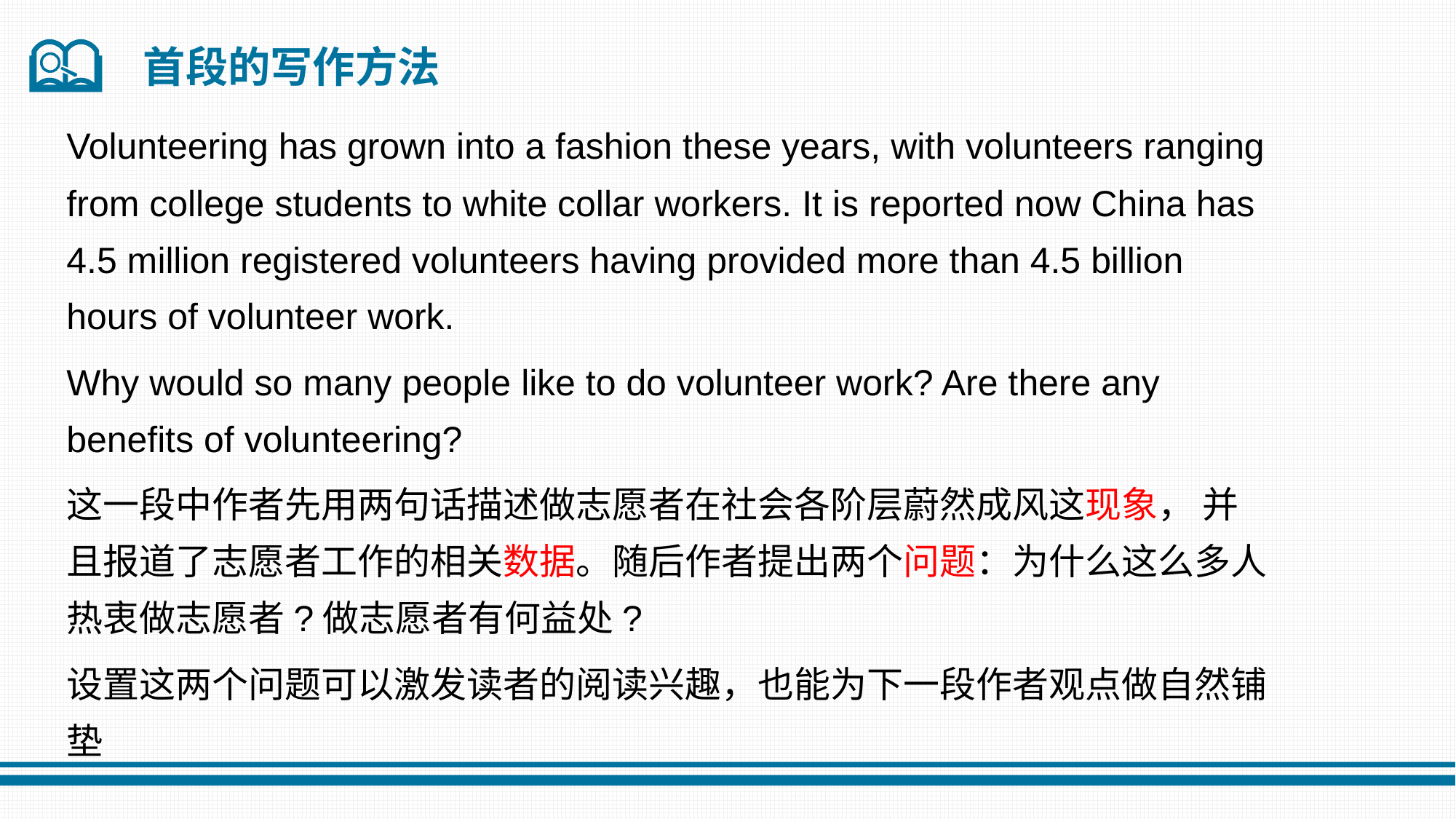

首段的写作方法
Volunteering has grown into a fashion these years, with volunteers ranging from college students to white collar workers. It is reported now China has 4.5 million registered volunteers having provided more than 4.5 billion hours of volunteer work.
Why would so many people like to do volunteer work? Are there any benefits of volunteering?
这一段中作者先用两句话描述做志愿者在社会各阶层蔚然成风这现象， 并且报道了志愿者工作的相关数据。随后作者提出两个问题：为什么这么多人热衷做志愿者?做志愿者有何益处?
设置这两个问题可以激发读者的阅读兴趣，也能为下一段作者观点做自然铺垫